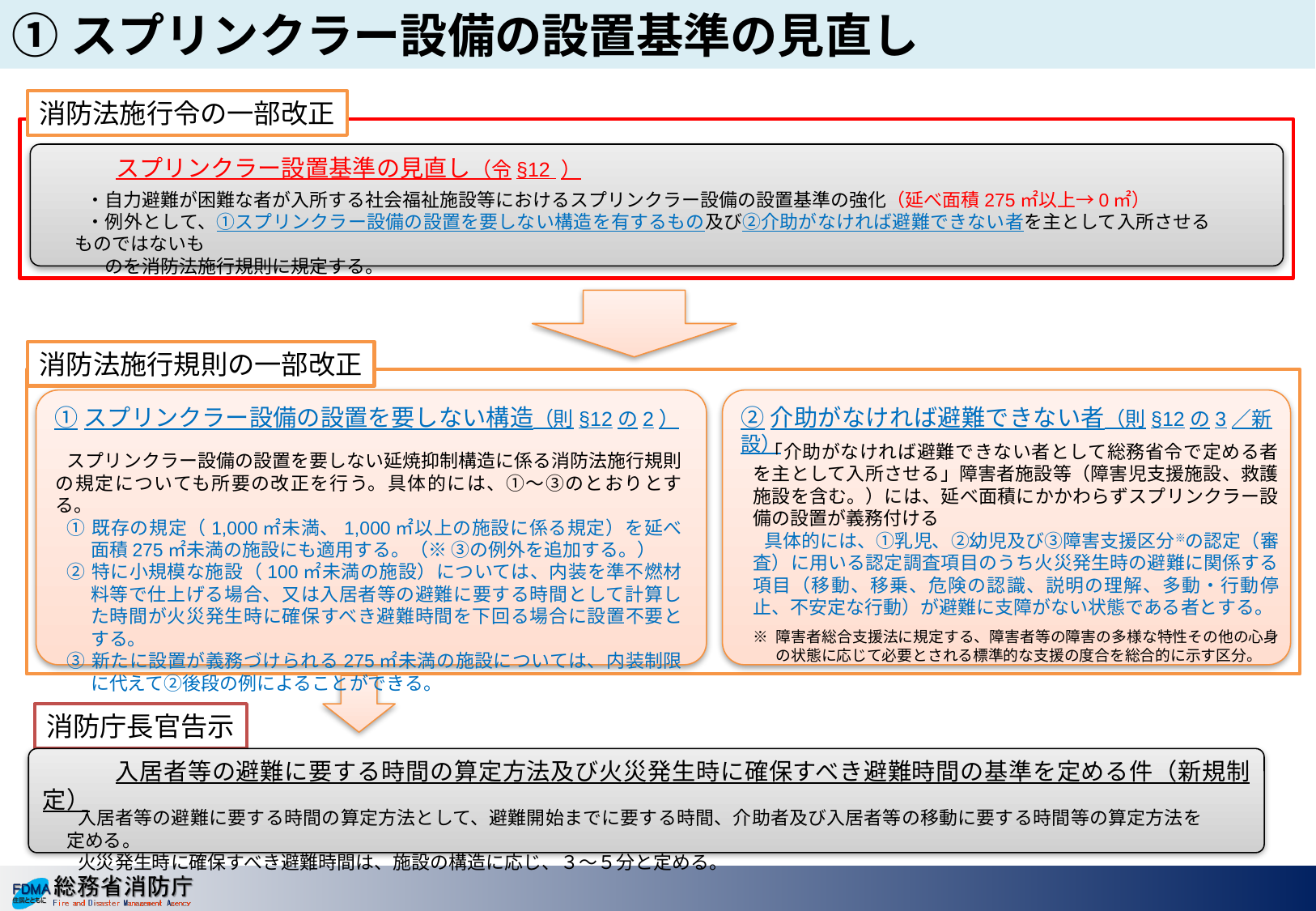

①スプリンクラー設備の設置基準の見直し
消防法施行令の一部改正

　　　スプリンクラー設置基準の見直し（令§12 ）
・自力避難が困難な者が入所する社会福祉施設等におけるスプリンクラー設備の設置基準の強化（延べ面積275㎡以上→0㎡）
・例外として、①スプリンクラー設備の設置を要しない構造を有するもの及び②介助がなければ避難できない者を主として入所させるものではないも
　のを消防法施行規則に規定する。

消防法施行規則の一部改正

①スプリンクラー設備の設置を要しない構造（則§12の2）
②介助がなければ避難できない者（則§12の3／新設）
「介助がなければ避難できない者として総務省令で定める者を主として入所させる」障害者施設等（障害児支援施設、救護施設を含む。）には、延べ面積にかかわらずスプリンクラー設備の設置が義務付ける
具体的には、①乳児、②幼児及び③障害支援区分※の認定（審査）に用いる認定調査項目のうち火災発生時の避難に関係する項目（移動、移乗、危険の認識、説明の理解、多動・行動停止、不安定な行動）が避難に支障がない状態である者とする。
※	障害者総合支援法に規定する、障害者等の障害の多様な特性その他の心身の状態に応じて必要とされる標準的な支援の度合を総合的に示す区分。
スプリンクラー設備の設置を要しない延焼抑制構造に係る消防法施行規則の規定についても所要の改正を行う。具体的には、①～③のとおりとする。
①	既存の規定（1,000㎡未満、1,000㎡以上の施設に係る規定）を延べ面積275㎡未満の施設にも適用する。（※ ③の例外を追加する。）
②	特に小規模な施設（100㎡未満の施設）については、内装を準不燃材料等で仕上げる場合、又は入居者等の避難に要する時間として計算した時間が火災発生時に確保すべき避難時間を下回る場合に設置不要とする。
③	新たに設置が義務づけられる275㎡未満の施設については、内装制限に代えて②後段の例によることができる。

消防庁長官告示
　　　入居者等の避難に要する時間の算定方法及び火災発生時に確保すべき避難時間の基準を定める件（新規制定）
入居者等の避難に要する時間の算定方法として、避難開始までに要する時間、介助者及び入居者等の移動に要する時間等の算定方法を定める。
火災発生時に確保すべき避難時間は、施設の構造に応じ、３～５分と定める。